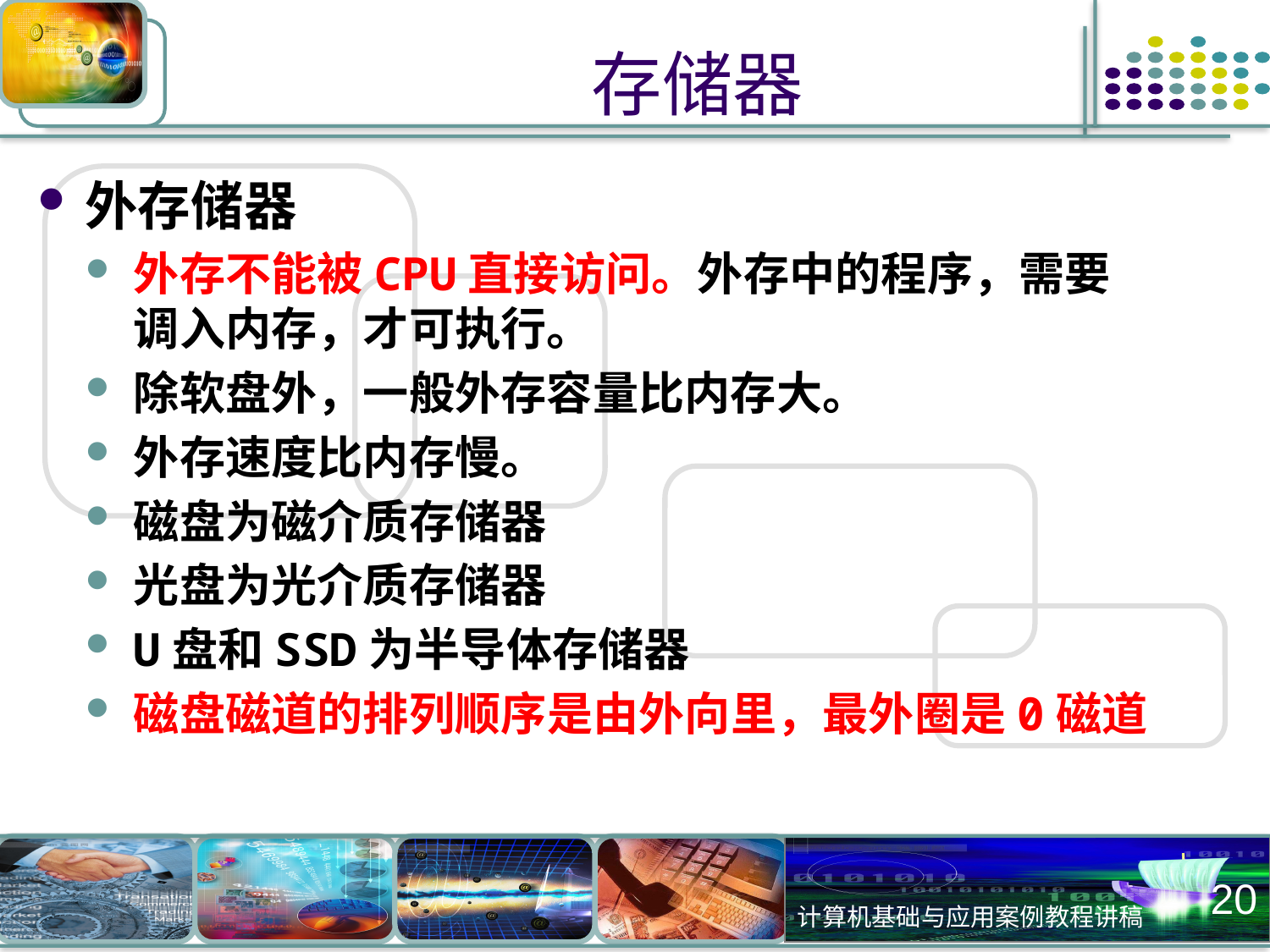

# 存储器
外存储器
外存不能被CPU直接访问。外存中的程序，需要调入内存，才可执行。
除软盘外，一般外存容量比内存大。
外存速度比内存慢。
磁盘为磁介质存储器
光盘为光介质存储器
U盘和SSD为半导体存储器
磁盘磁道的排列顺序是由外向里，最外圈是0磁道
20